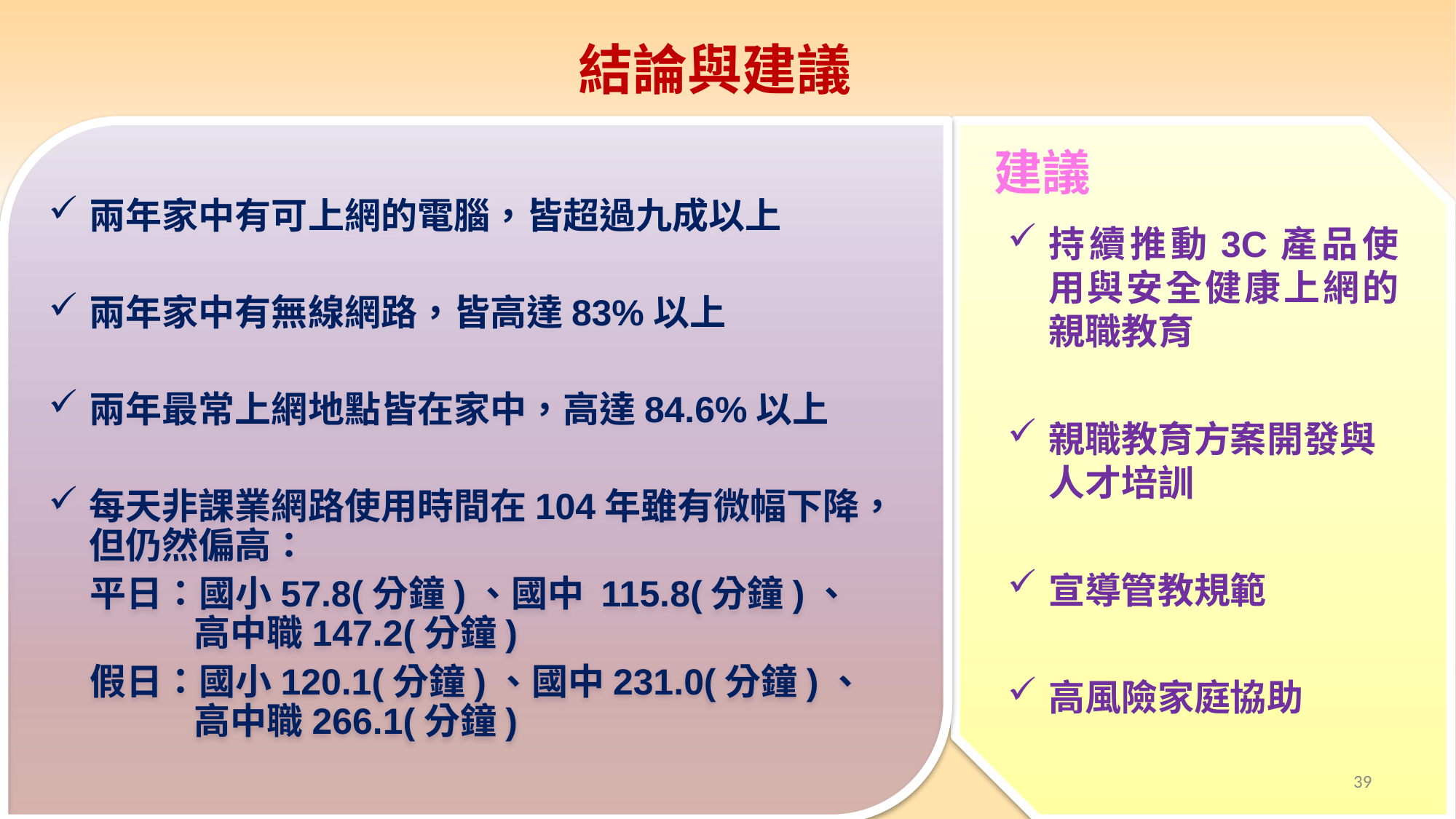

# 結論與建議
兩年家中有可上網的電腦，皆超過九成以上

兩年家中有無線網路，皆高達83%以上

兩年最常上網地點皆在家中，高達84.6%以上

每天非課業網路使用時間在104年雖有微幅下降，但仍然偏高：
    平日：國小57.8(分鐘)、國中 115.8(分鐘)、
　　　　高中職147.2(分鐘)
    假日：國小120.1(分鐘)、國中231.0(分鐘)、
　　　　高中職266.1(分鐘)
持續推動3C產品使用與安全健康上網的親職教育
親職教育方案開發與人才培訓
宣導管教規範
高風險家庭協助
建議
39